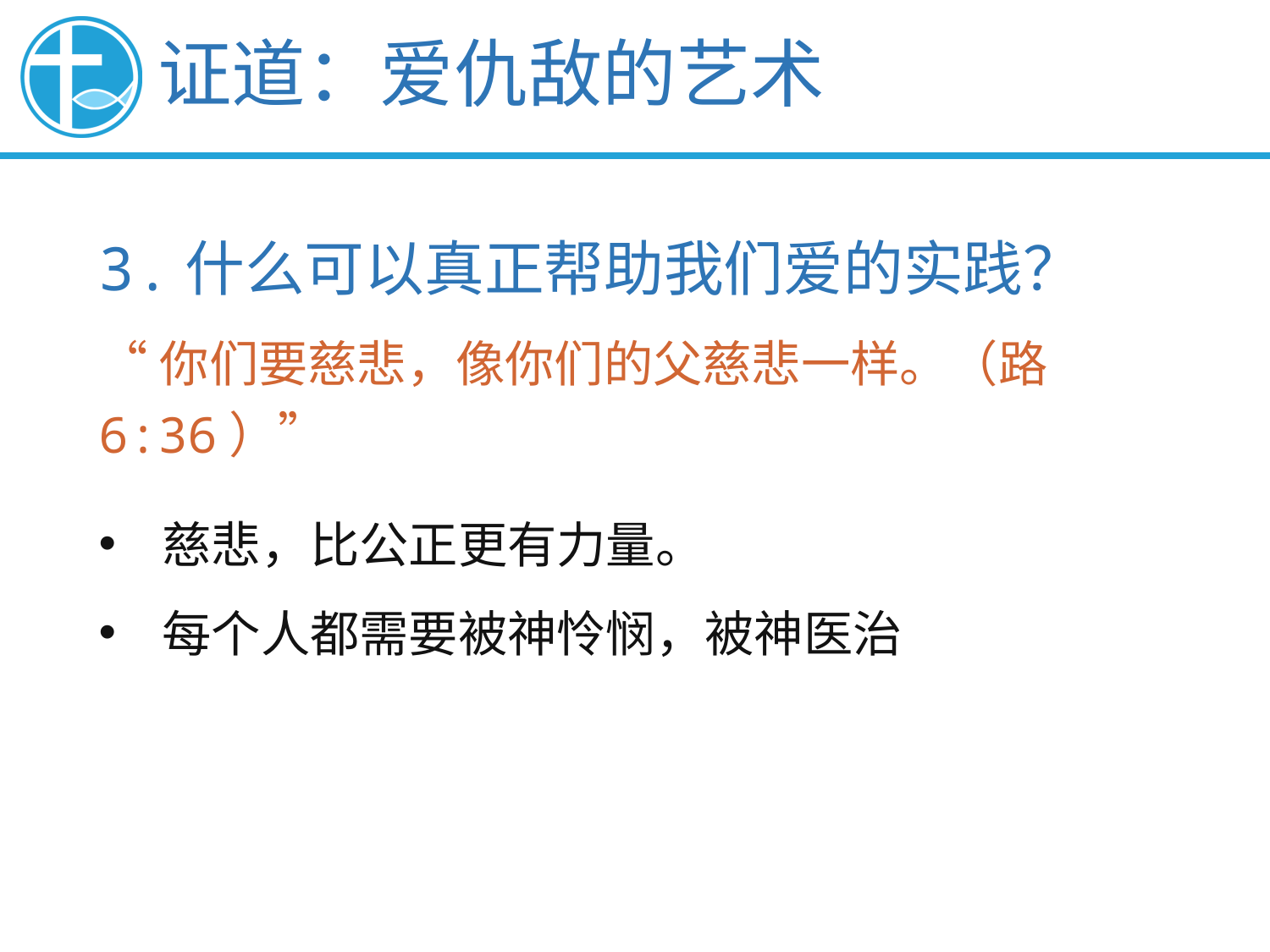

证道：爱仇敌的艺术
3.什么可以真正帮助我们爱的实践？
“你们要慈悲，像你们的父慈悲一样。（路6:36）”
慈悲，比公正更有力量。
每个人都需要被神怜悯，被神医治